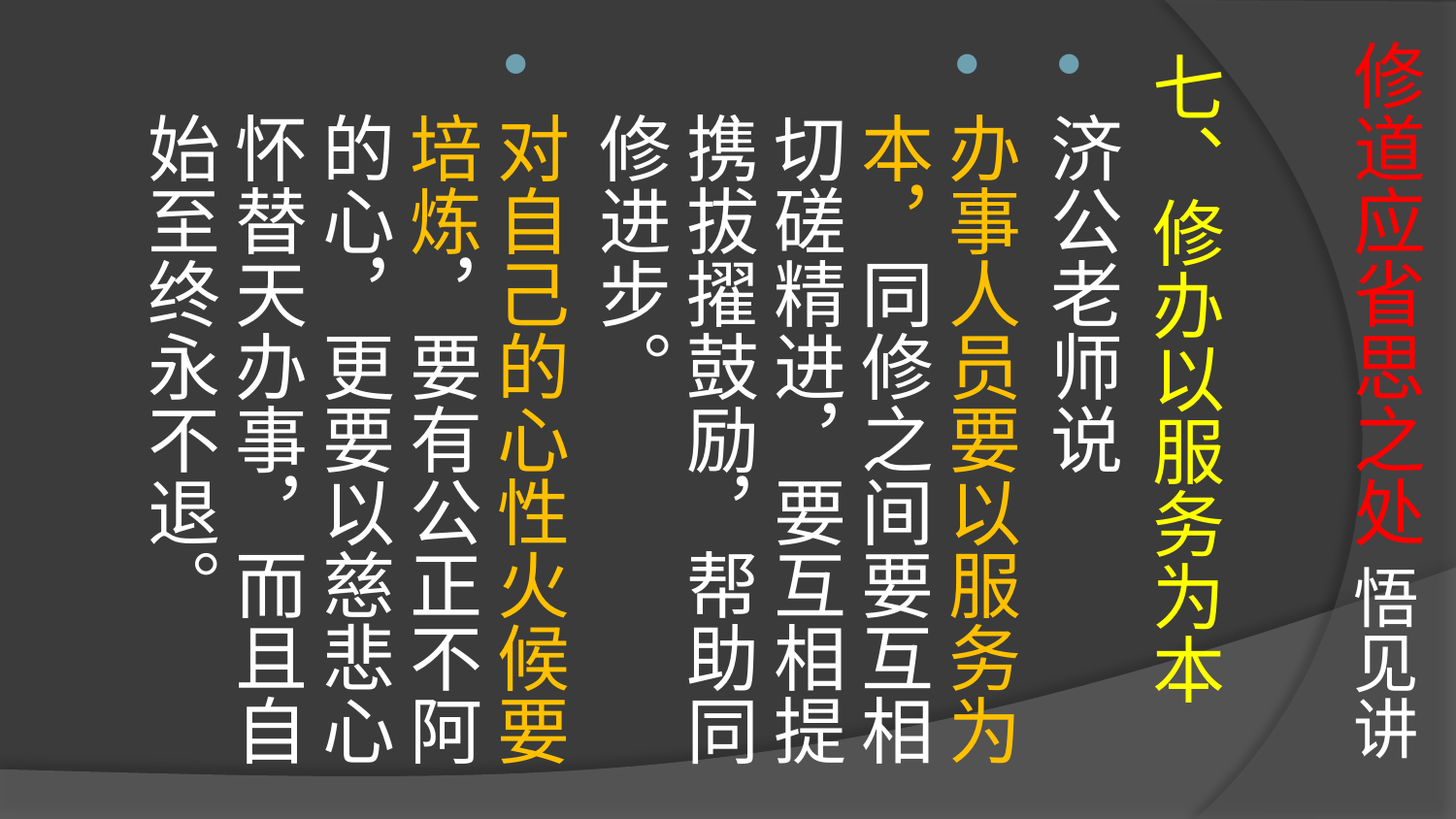

# 修道应省思之处 悟见讲
七、修办以服务为本
济公老师说
办事人员要以服务为本，同修之间要互相切磋精进，要互相提携拔擢鼓励，帮助同修进步。
对自己的心性火候要培炼，要有公正不阿的心，更要以慈悲心怀替天办事，而且自始至终永不退。